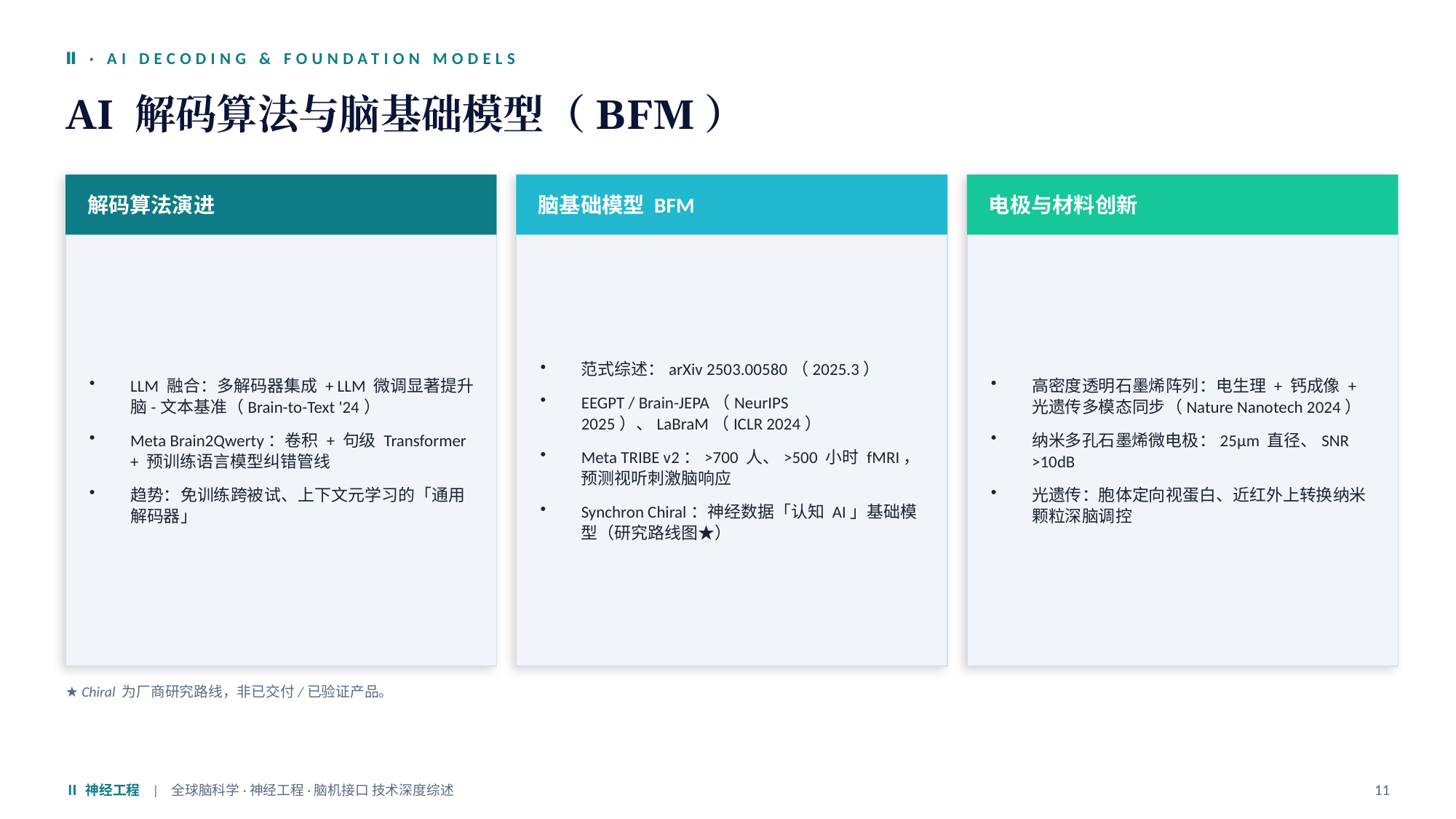

Ⅱ · AI DECODING & FOUNDATION MODELS
AI 解码算法与脑基础模型（BFM）

解码算法演进
脑基础模型 BFM
电极与材料创新
LLM 融合：多解码器集成 + LLM 微调显著提升脑-文本基准（Brain-to-Text '24）
Meta Brain2Qwerty：卷积 + 句级 Transformer + 预训练语言模型纠错管线
趋势：免训练跨被试、上下文元学习的「通用解码器」
范式综述：arXiv 2503.00580（2025.3）
EEGPT / Brain-JEPA（NeurIPS 2025）、LaBraM（ICLR 2024）
Meta TRIBE v2：>700 人、>500 小时 fMRI，预测视听刺激脑响应
Synchron Chiral：神经数据「认知 AI」基础模型（研究路线图★）
高密度透明石墨烯阵列：电生理 + 钙成像 + 光遗传多模态同步（Nature Nanotech 2024）
纳米多孔石墨烯微电极：25µm 直径、SNR >10dB
光遗传：胞体定向视蛋白、近红外上转换纳米颗粒深脑调控
★ Chiral 为厂商研究路线，非已交付/已验证产品。
Ⅱ 神经工程   |   全球脑科学·神经工程·脑机接口 技术深度综述
11